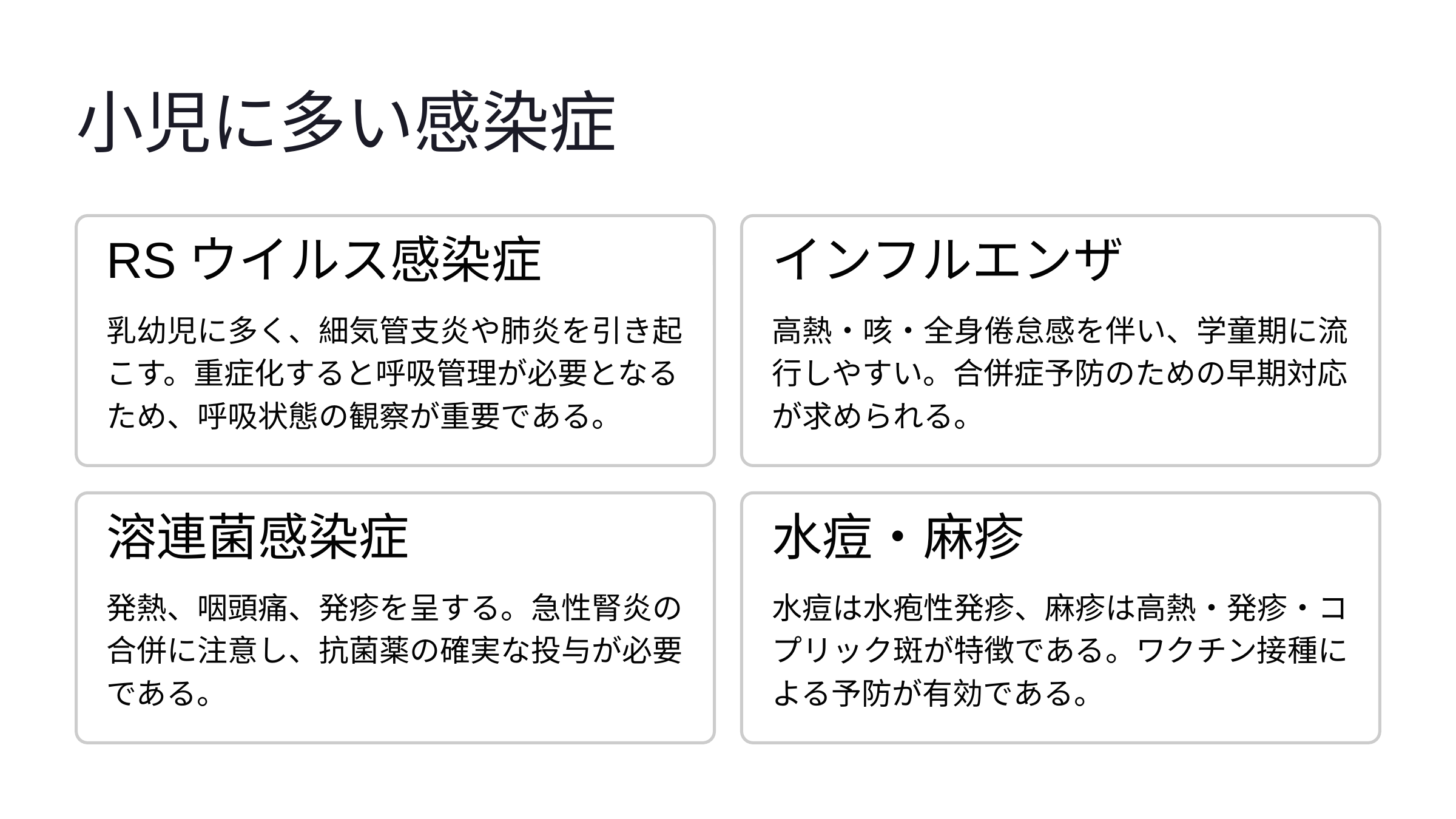

小児に多い感染症

RSウイルス感染症
インフルエンザ
乳幼児に多く、細気管支炎や肺炎を引き起こす。重症化すると呼吸管理が必要となるため、呼吸状態の観察が重要である。
高熱・咳・全身倦怠感を伴い、学童期に流行しやすい。合併症予防のための早期対応が求められる。

溶連菌感染症
水痘・麻疹
発熱、咽頭痛、発疹を呈する。急性腎炎の合併に注意し、抗菌薬の確実な投与が必要である。
水痘は水疱性発疹、麻疹は高熱・発疹・コプリック斑が特徴である。ワクチン接種による予防が有効である。